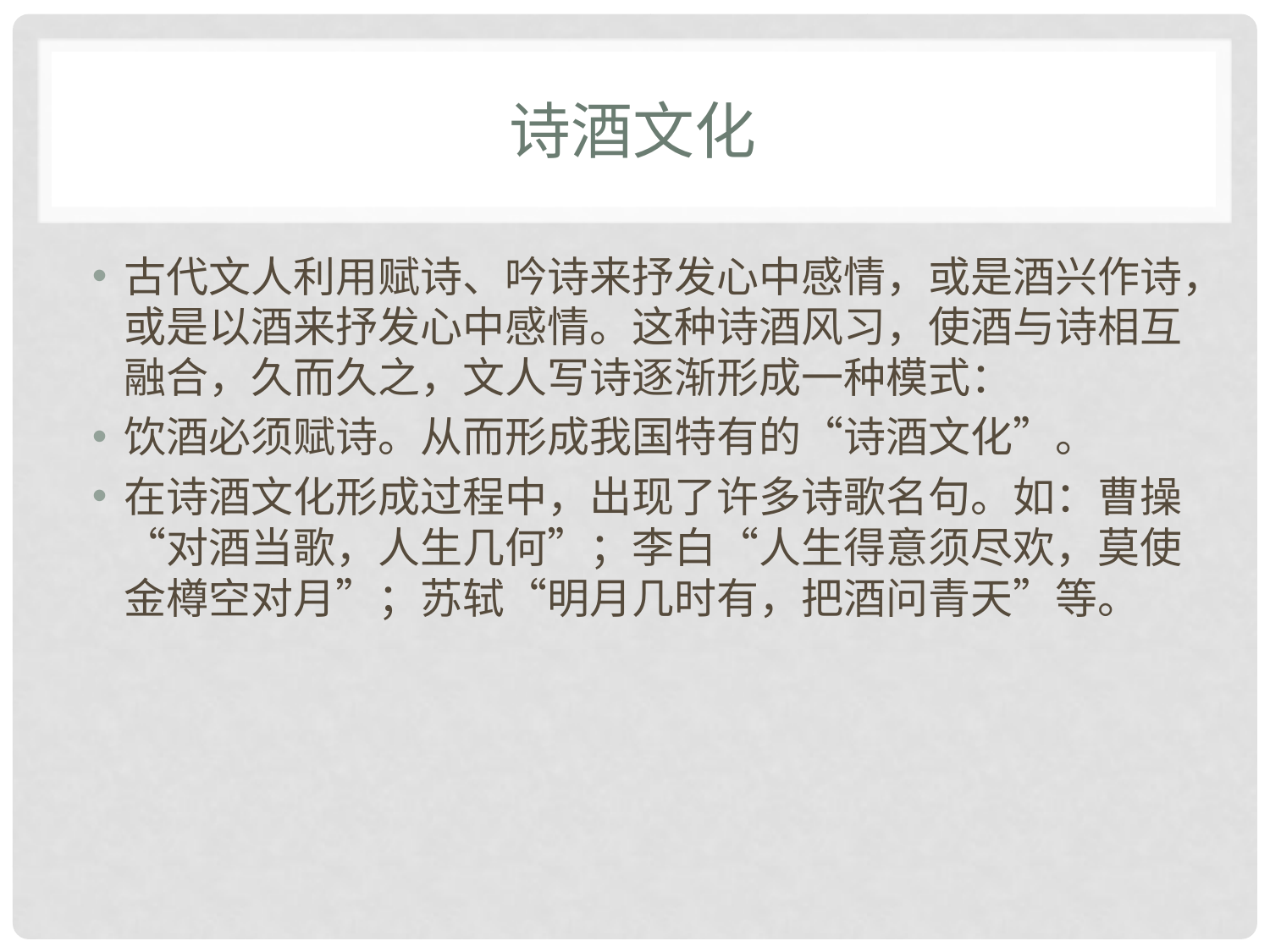

# 诗酒文化
古代文人利用赋诗、吟诗来抒发心中感情，或是酒兴作诗，或是以酒来抒发心中感情。这种诗酒风习，使酒与诗相互融合，久而久之，文人写诗逐渐形成一种模式：
饮酒必须赋诗。从而形成我国特有的“诗酒文化”。
在诗酒文化形成过程中，出现了许多诗歌名句。如：曹操“对酒当歌，人生几何”；李白“人生得意须尽欢，莫使金樽空对月”；苏轼“明月几时有，把酒问青天”等。